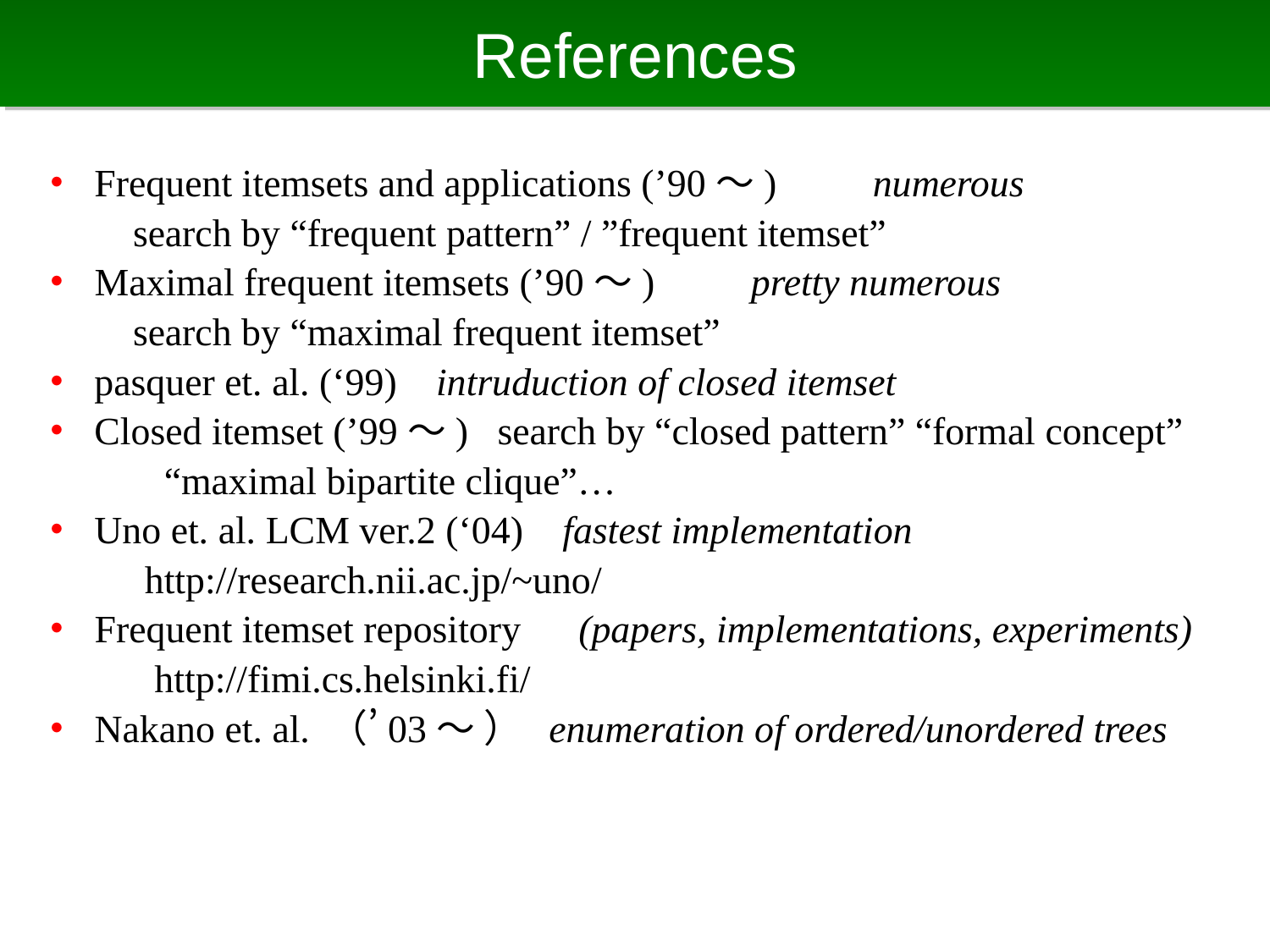

# References
・ Frequent itemsets and applications (’90～)　　numerous
　　 search by “frequent pattern” / ”frequent itemset”
・ Maximal frequent itemsets (’90～)　　pretty numerous
　　 search by “maximal frequent itemset”
・ pasquer et. al. (‘99)    intruduction of closed itemset
・ Closed itemset (’99～)   search by “closed pattern” “formal concept”
             “maximal bipartite clique”…
・ Uno et. al. LCM ver.2 (‘04)    fastest implementation
           http://research.nii.ac.jp/~uno/
・ Frequent itemset repository　(papers, implementations, experiments)
            http://fimi.cs.helsinki.fi/
・ Nakano et. al. （’03～ ）  enumeration of ordered/unordered trees